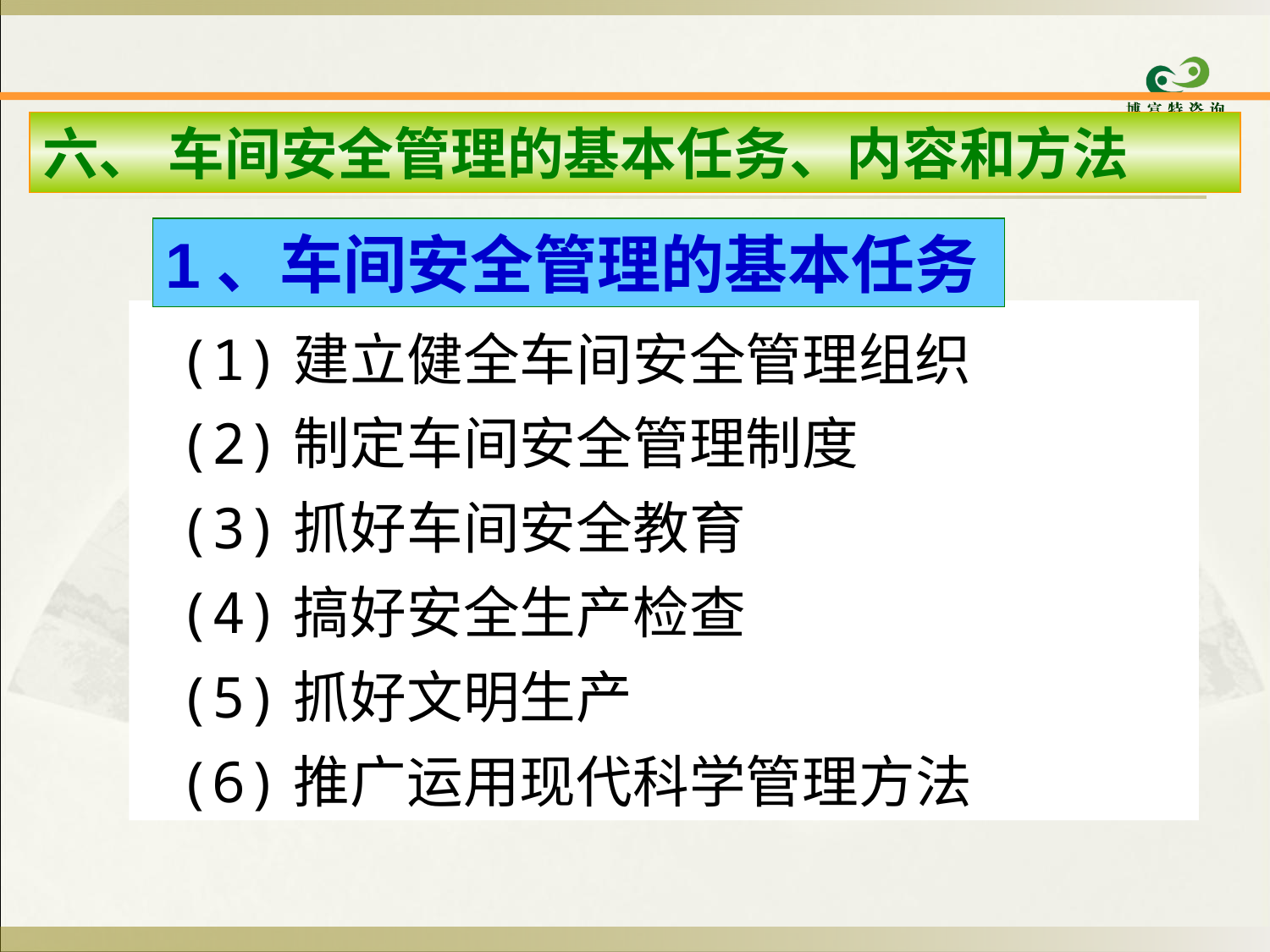

六、 车间安全管理的基本任务、内容和方法
1、车间安全管理的基本任务
(1)建立健全车间安全管理组织
(2)制定车间安全管理制度
(3)抓好车间安全教育
(4)搞好安全生产检查
(5)抓好文明生产
(6)推广运用现代科学管理方法
31